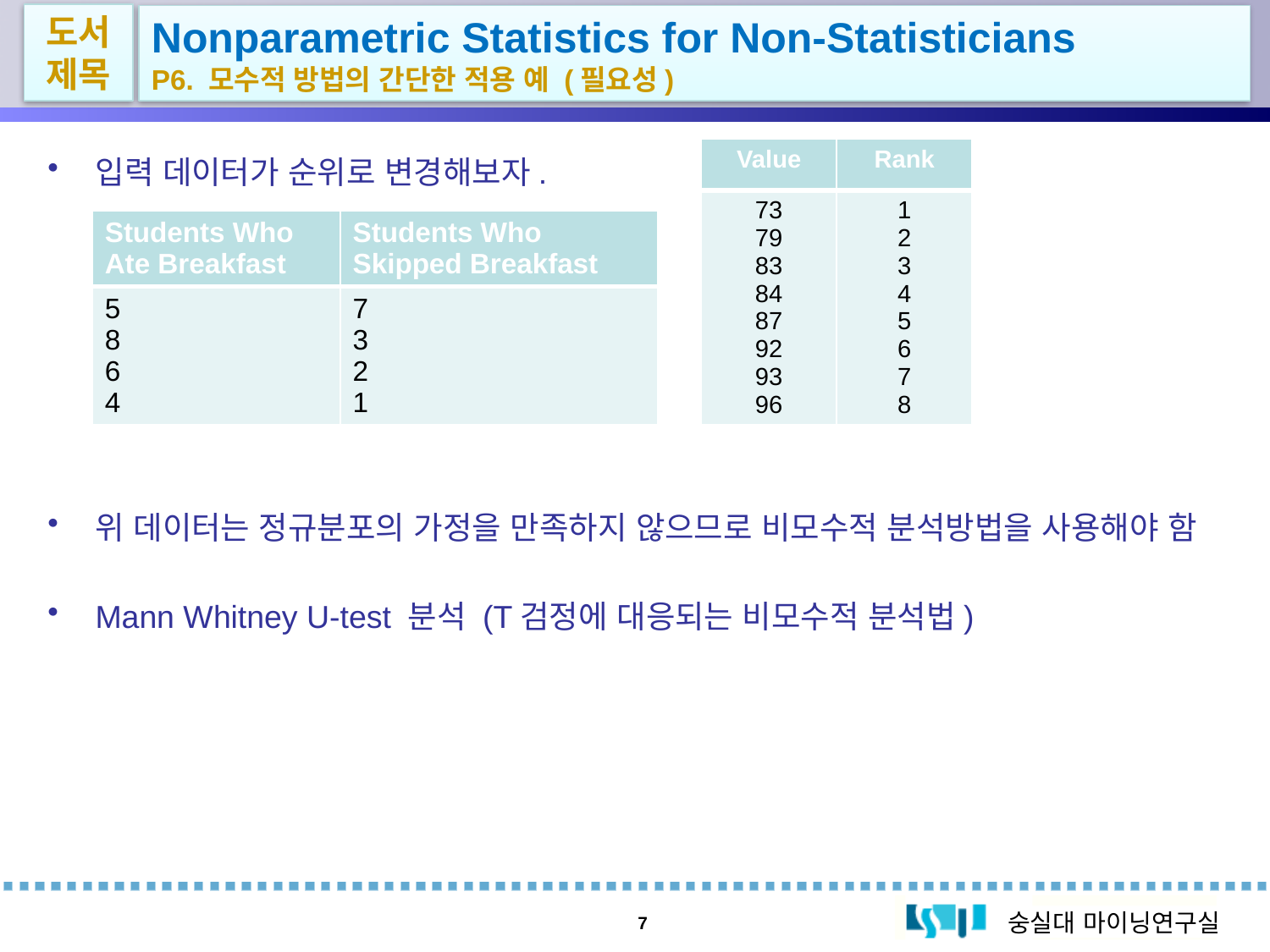

도서제목
Nonparametric Statistics for Non-Statisticians
P6. 모수적 방법의 간단한 적용 예 (필요성)
| Value | Rank |
| --- | --- |
| 73 79 83 84 87 92 93 96 | 1 2 3 4 5 6 7 8 |
입력 데이터가 순위로 변경해보자.

위 데이터는 정규분포의 가정을 만족하지 않으므로 비모수적 분석방법을 사용해야 함

Mann Whitney U-test 분석 (T검정에 대응되는 비모수적 분석법)
| Students Who Ate Breakfast | Students Who Skipped Breakfast |
| --- | --- |
| 5 8 6 4 | 7 3 2 1 |